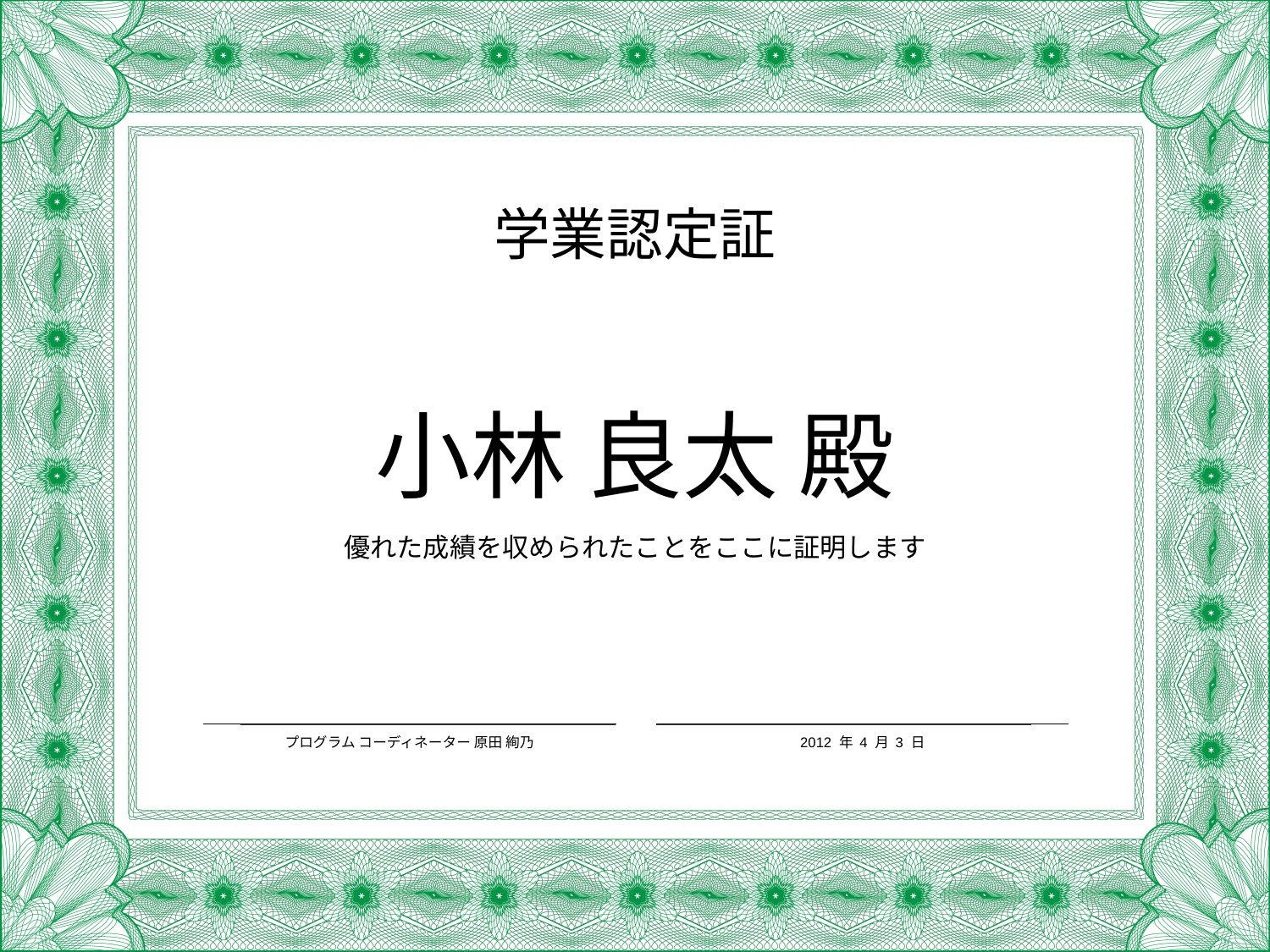

学業認定証
小林 良太 殿
優れた成績を収められたことをここに証明します
プログラム コーディネーター 原田 絢乃
2012 年 4 月 3 日